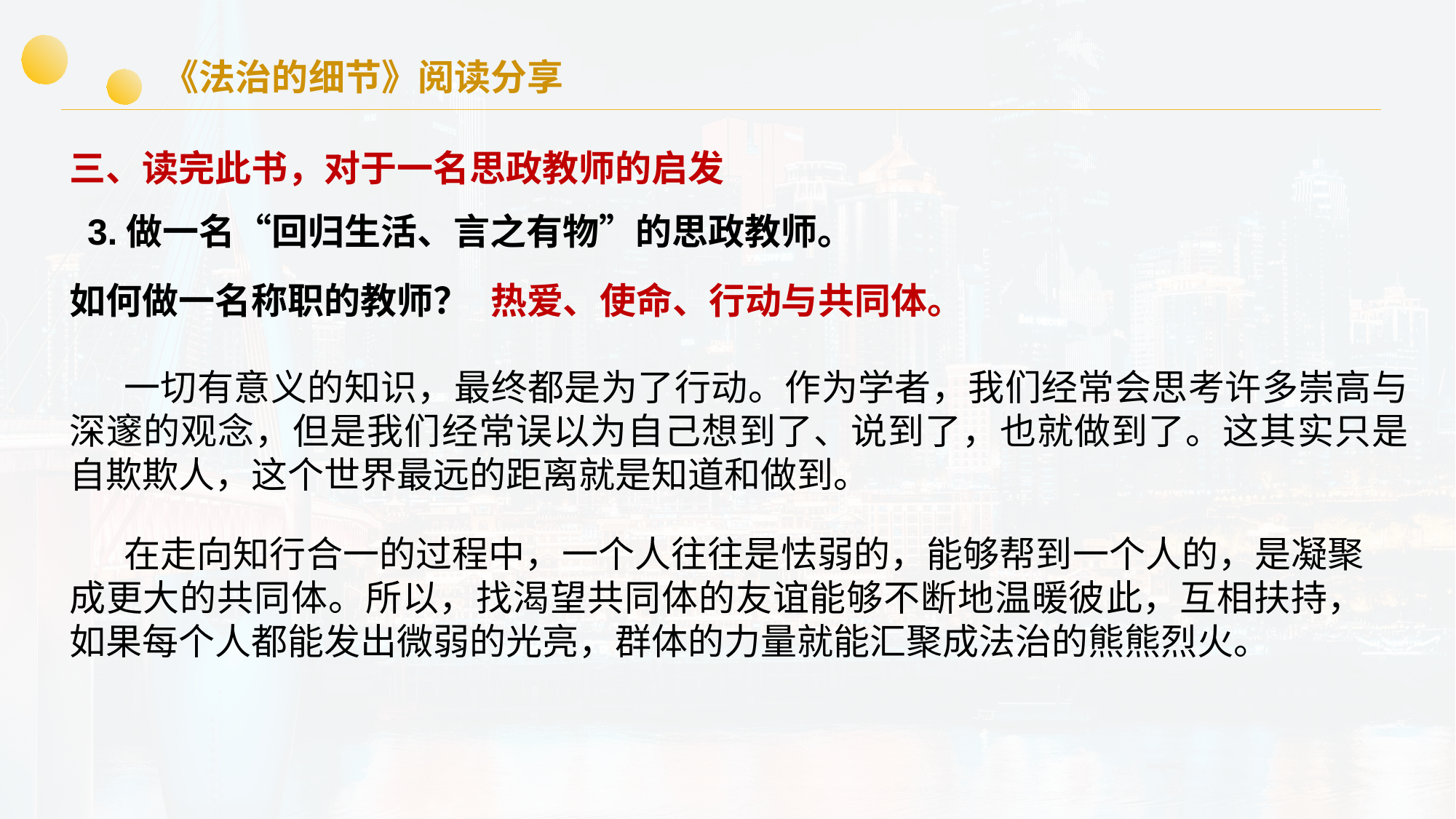

《法治的细节》阅读分享
三、读完此书，对于一名思政教师的启发
3.做一名“回归生活、言之有物”的思政教师。
如何做一名称职的教师？

热爱、使命、行动与共同体。
一切有意义的知识，最终都是为了行动。作为学者，我们经常会思考许多崇高与深邃的观念，但是我们经常误以为自己想到了、说到了，也就做到了。这其实只是自欺欺人，这个世界最远的距离就是知道和做到。
在走向知行合一的过程中，一个人往往是怯弱的，能够帮到一个人的，是凝聚成更大的共同体。所以，找渴望共同体的友谊能够不断地温暖彼此，互相扶持，如果每个人都能发出微弱的光亮，群体的力量就能汇聚成法治的熊熊烈火。